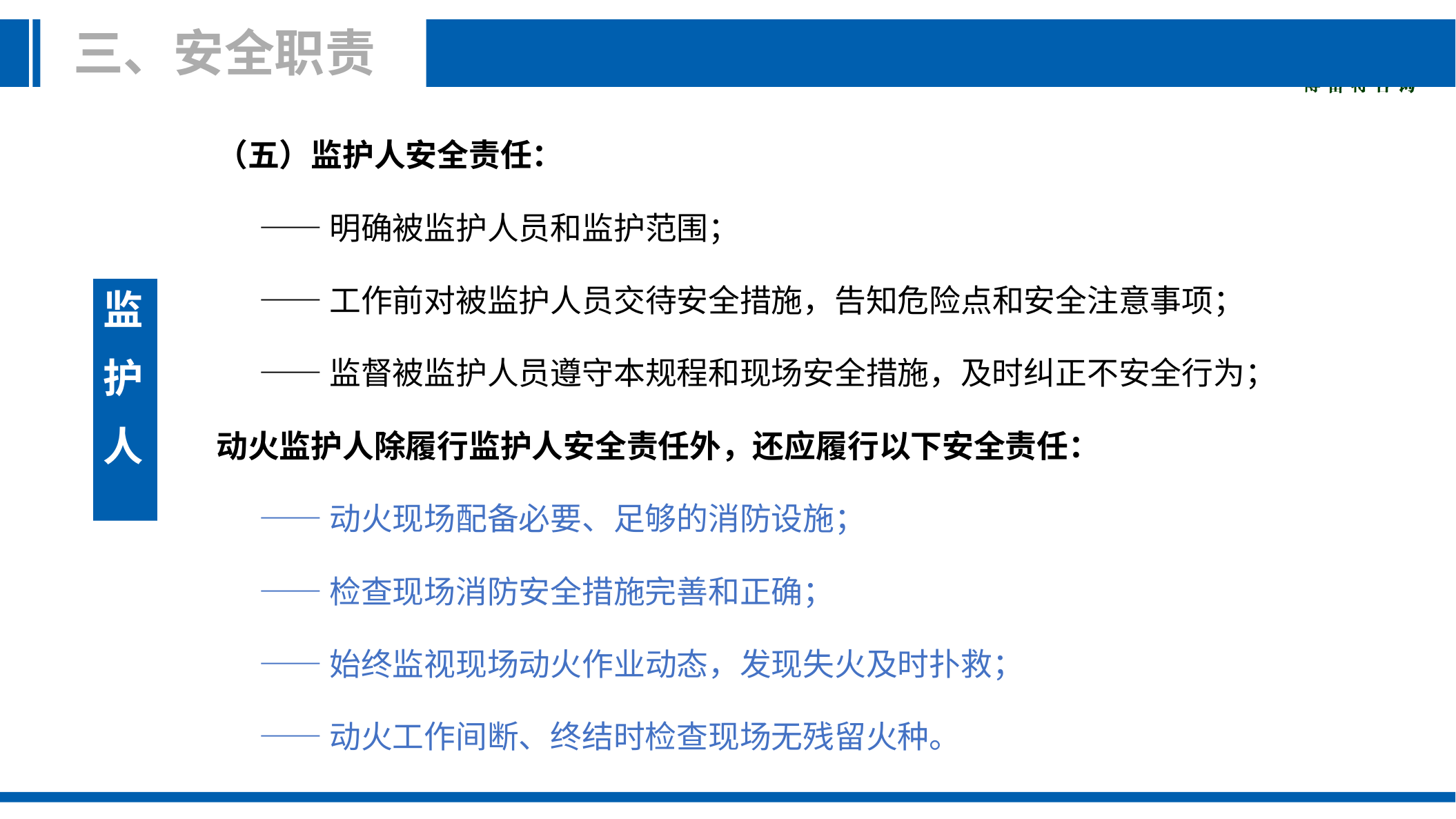

三、安全职责
（五）监护人安全责任：
      ——明确被监护人员和监护范围；
      ——工作前对被监护人员交待安全措施，告知危险点和安全注意事项；
      ——监督被监护人员遵守本规程和现场安全措施，及时纠正不安全行为；
动火监护人除履行监护人安全责任外，还应履行以下安全责任：
      ——动火现场配备必要、足够的消防设施；
      ——检查现场消防安全措施完善和正确；
      ——始终监视现场动火作业动态，发现失火及时扑救；
      ——动火工作间断、终结时检查现场无残留火种。
监
护
人